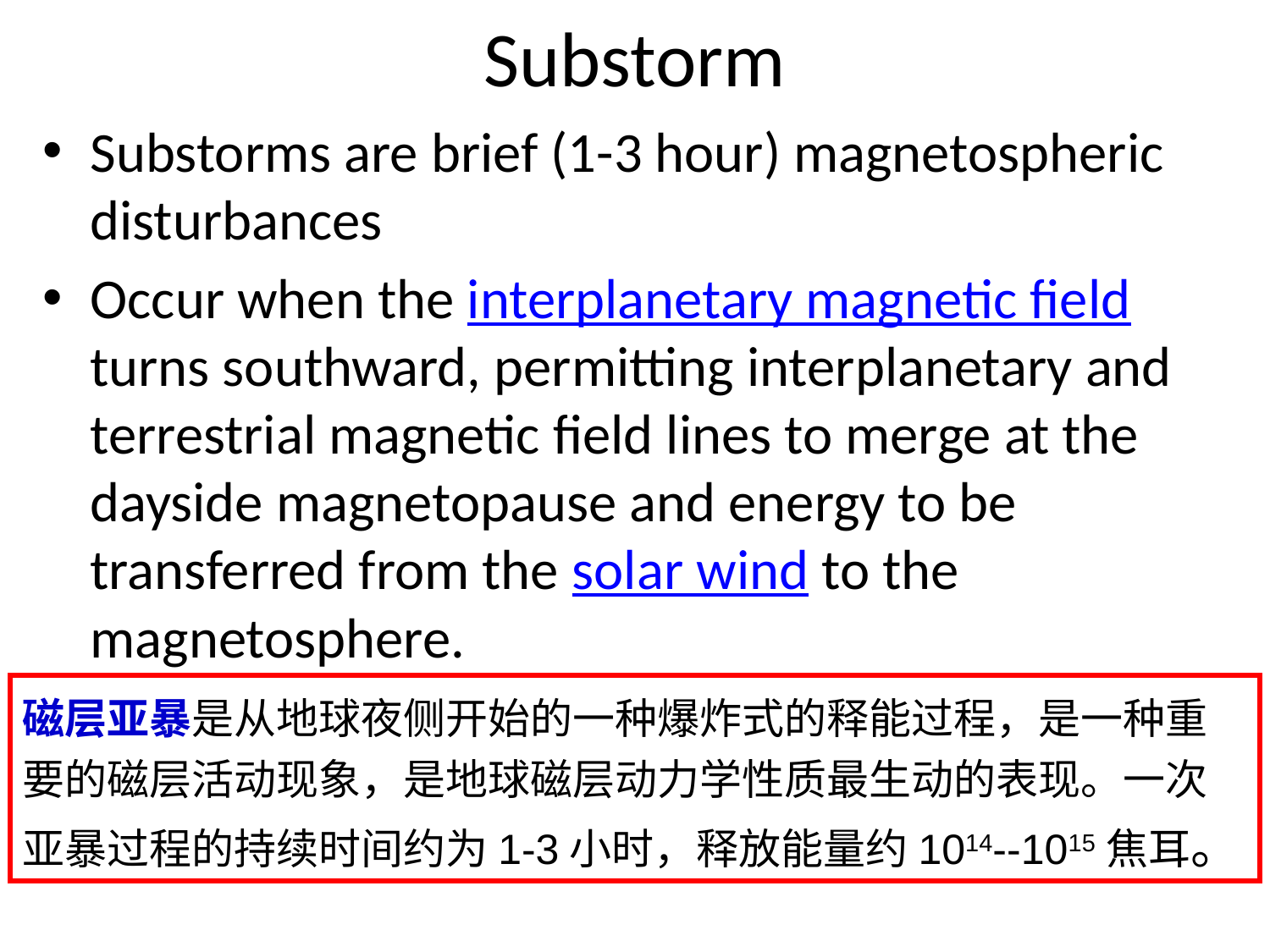

# Substorm
Substorms are brief (1-3 hour) magnetospheric disturbances
Occur when the interplanetary magnetic field turns southward, permitting interplanetary and terrestrial magnetic field lines to merge at the dayside magnetopause and energy to be transferred from the solar wind to the magnetosphere.
磁层亚暴是从地球夜侧开始的一种爆炸式的释能过程，是一种重要的磁层活动现象，是地球磁层动力学性质最生动的表现。一次亚暴过程的持续时间约为1-3小时，释放能量约1014--1015焦耳。